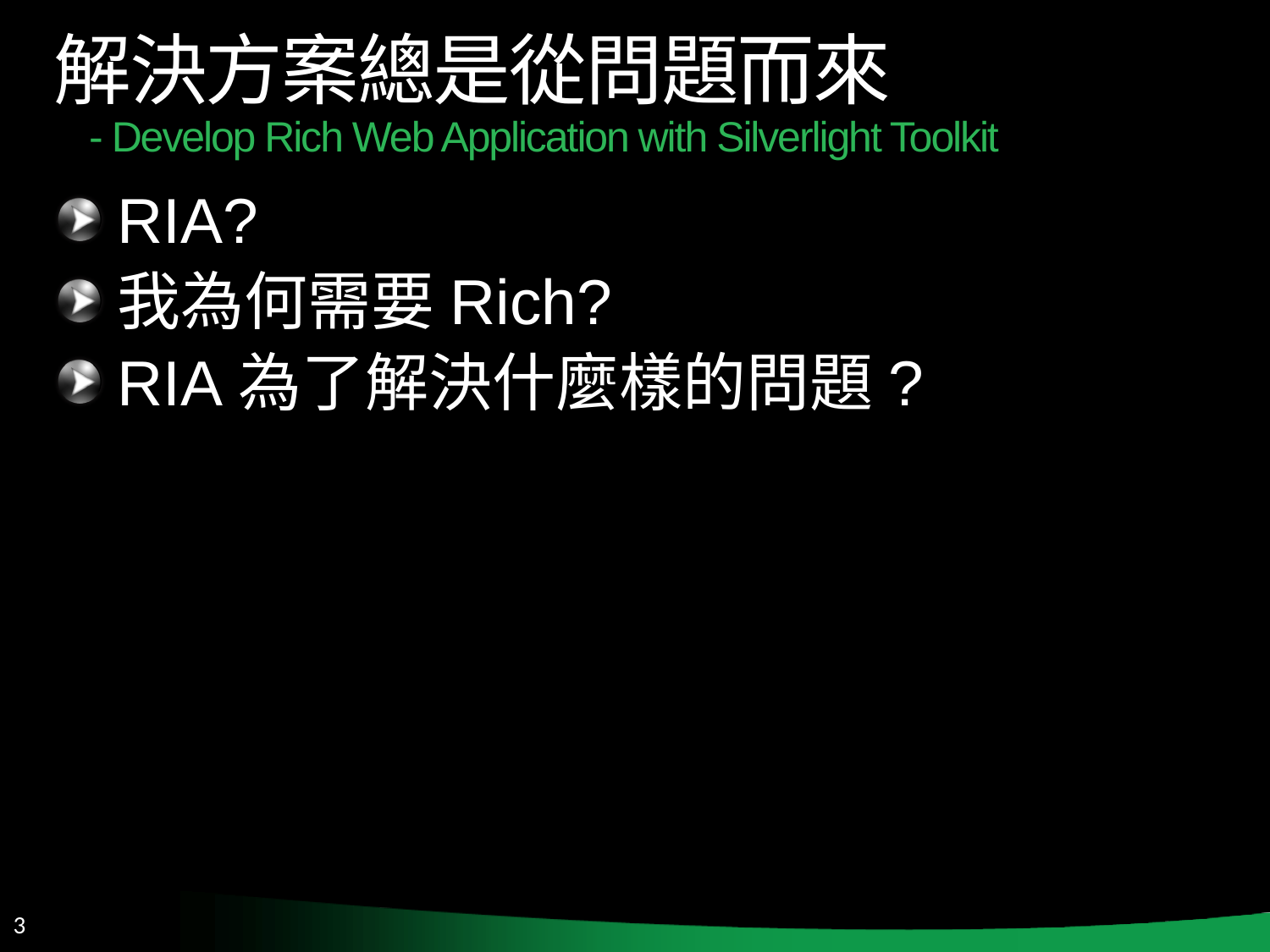

# 解決方案總是從問題而來 - Develop Rich Web Application with Silverlight Toolkit
RIA?
我為何需要Rich?
RIA為了解決什麼樣的問題?